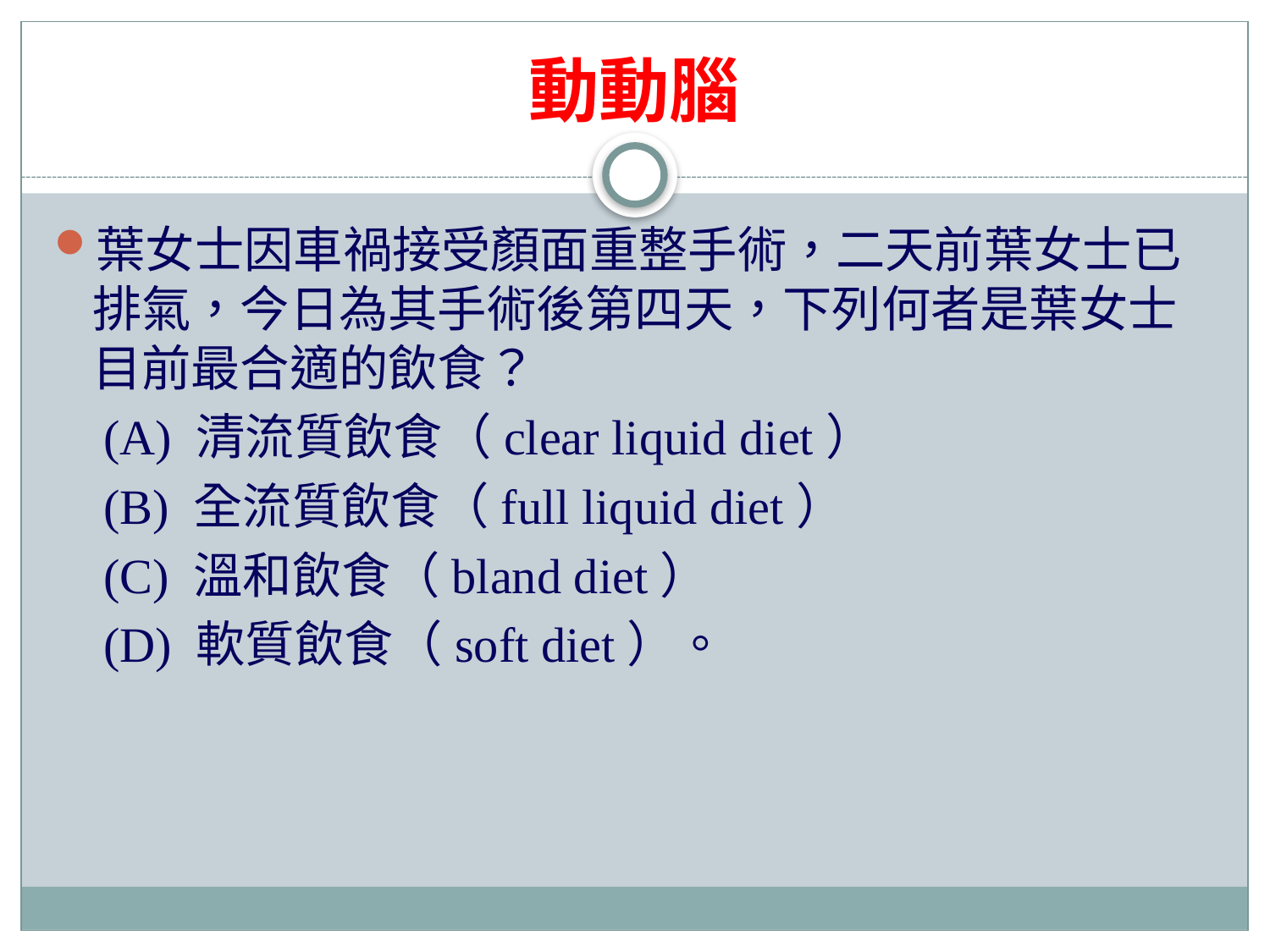

# 動動腦
葉女士因車禍接受顏面重整手術，二天前葉女士已排氣，今日為其手術後第四天，下列何者是葉女士目前最合適的飲食？
    (A) 清流質飲食（clear liquid diet）
    (B) 全流質飲食（full liquid diet）
    (C) 溫和飲食（bland diet）
    (D) 軟質飲食（soft diet）。